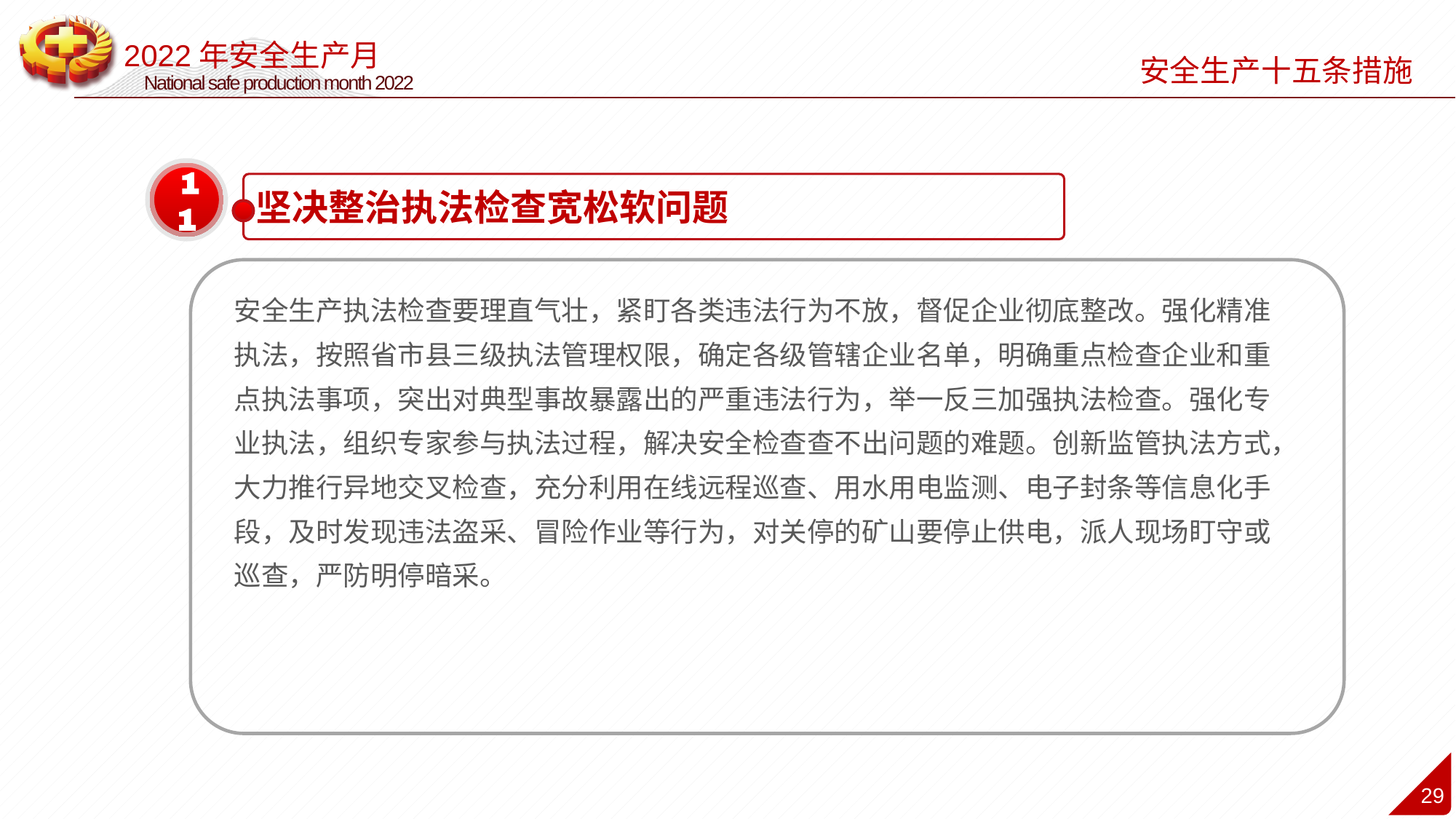

11
坚决整治执法检查宽松软问题

安全生产执法检查要理直气壮，紧盯各类违法行为不放，督促企业彻底整改。强化精准执法，按照省市县三级执法管理权限，确定各级管辖企业名单，明确重点检查企业和重点执法事项，突出对典型事故暴露出的严重违法行为，举一反三加强执法检查。强化专业执法，组织专家参与执法过程，解决安全检查查不出问题的难题。创新监管执法方式，大力推行异地交叉检查，充分利用在线远程巡查、用水用电监测、电子封条等信息化手段，及时发现违法盗采、冒险作业等行为，对关停的矿山要停止供电，派人现场盯守或巡查，严防明停暗采。